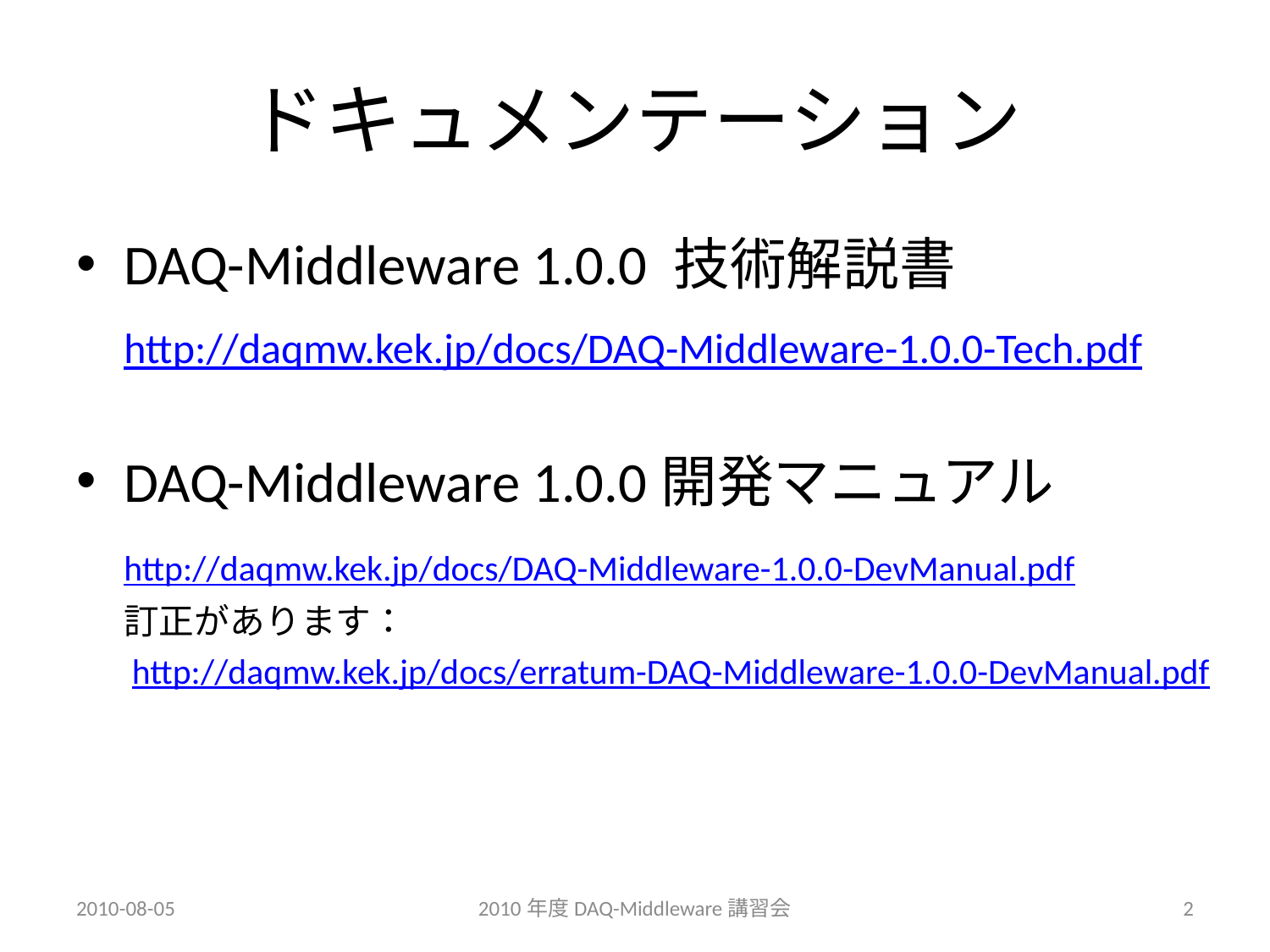

# ドキュメンテーション
DAQ-Middleware 1.0.0 技術解説書
	http://daqmw.kek.jp/docs/DAQ-Middleware-1.0.0-Tech.pdf

DAQ-Middleware 1.0.0開発マニュアル
	http://daqmw.kek.jp/docs/DAQ-Middleware-1.0.0-DevManual.pdf
	訂正があります：
	 http://daqmw.kek.jp/docs/erratum-DAQ-Middleware-1.0.0-DevManual.pdf

2010-08-05
2010年度DAQ-Middleware講習会
2